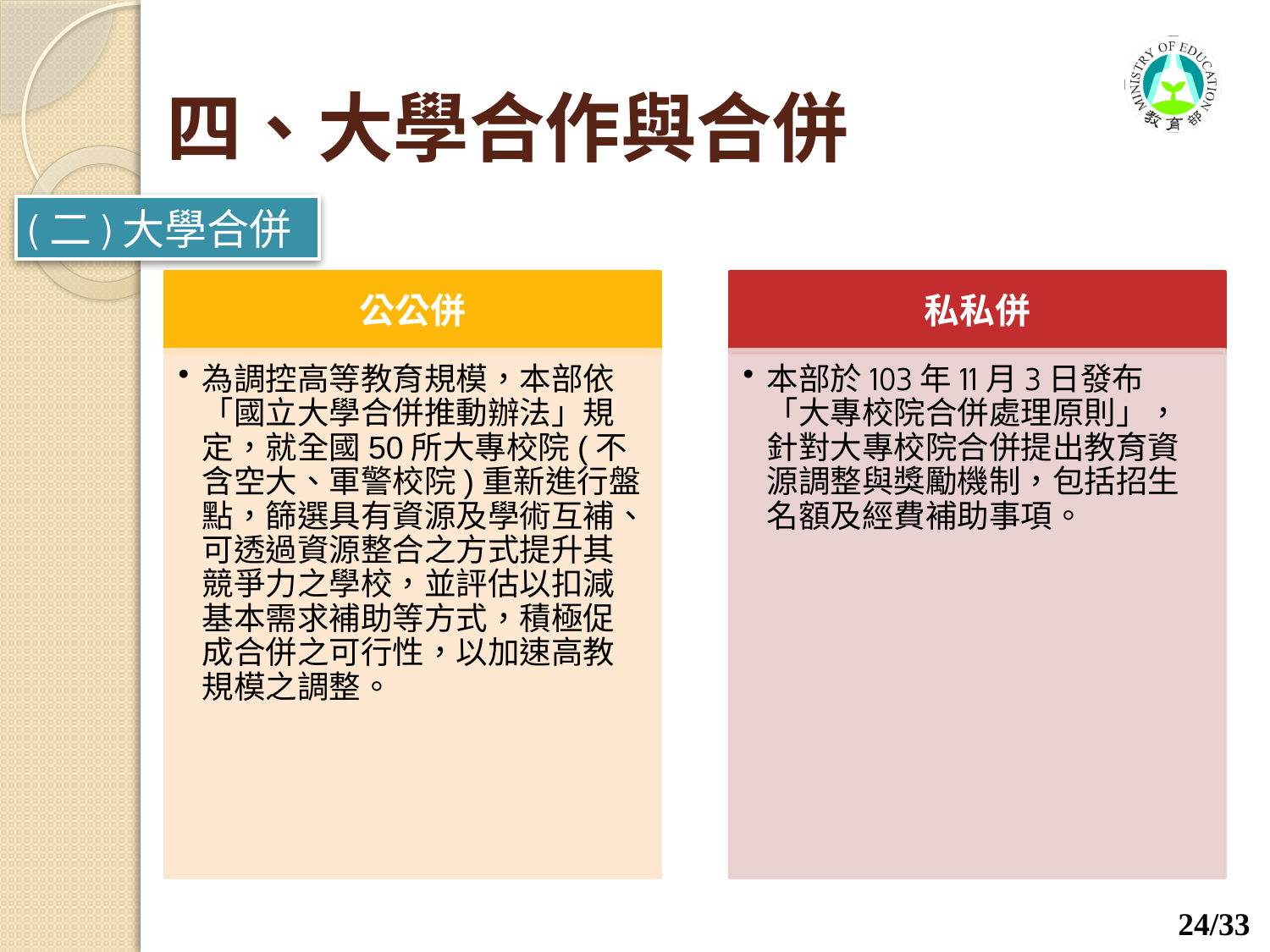

# 四、大學合作與合併
(二)大學合併
公公併
為調控高等教育規模，本部依「國立大學合併推動辦法」規定，就全國50所大專校院(不含空大、軍警校院)重新進行盤點，篩選具有資源及學術互補、可透過資源整合之方式提升其競爭力之學校，並評估以扣減基本需求補助等方式，積極促成合併之可行性，以加速高教規模之調整。
私私併
本部於103年11月3日發布「大專校院合併處理原則」，針對大專校院合併提出教育資源調整與獎勵機制，包括招生名額及經費補助事項。